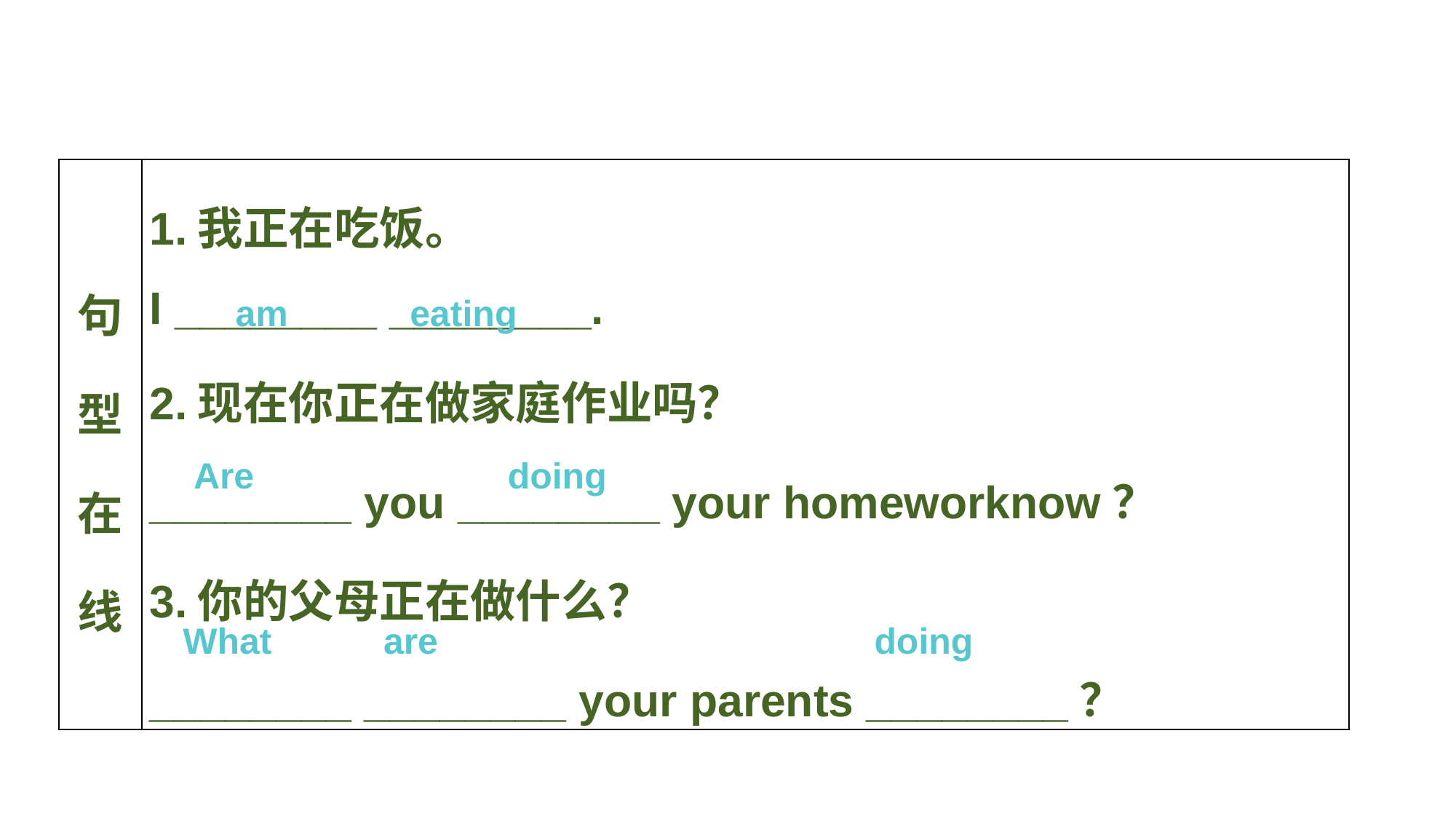

| 句型在线 | 1.我正在吃饭。 I \_\_\_\_\_\_\_\_ \_\_\_\_\_\_\_\_. 2.现在你正在做家庭作业吗？ \_\_\_\_\_\_\_\_ you \_\_\_\_\_\_\_\_ your homeworknow？ 3.你的父母正在做什么？ \_\_\_\_\_\_\_\_ \_\_\_\_\_\_\_\_ your parents \_\_\_\_\_\_\_\_？ |
| --- | --- |
am            eating
Are                         doing
What           are                                           doing